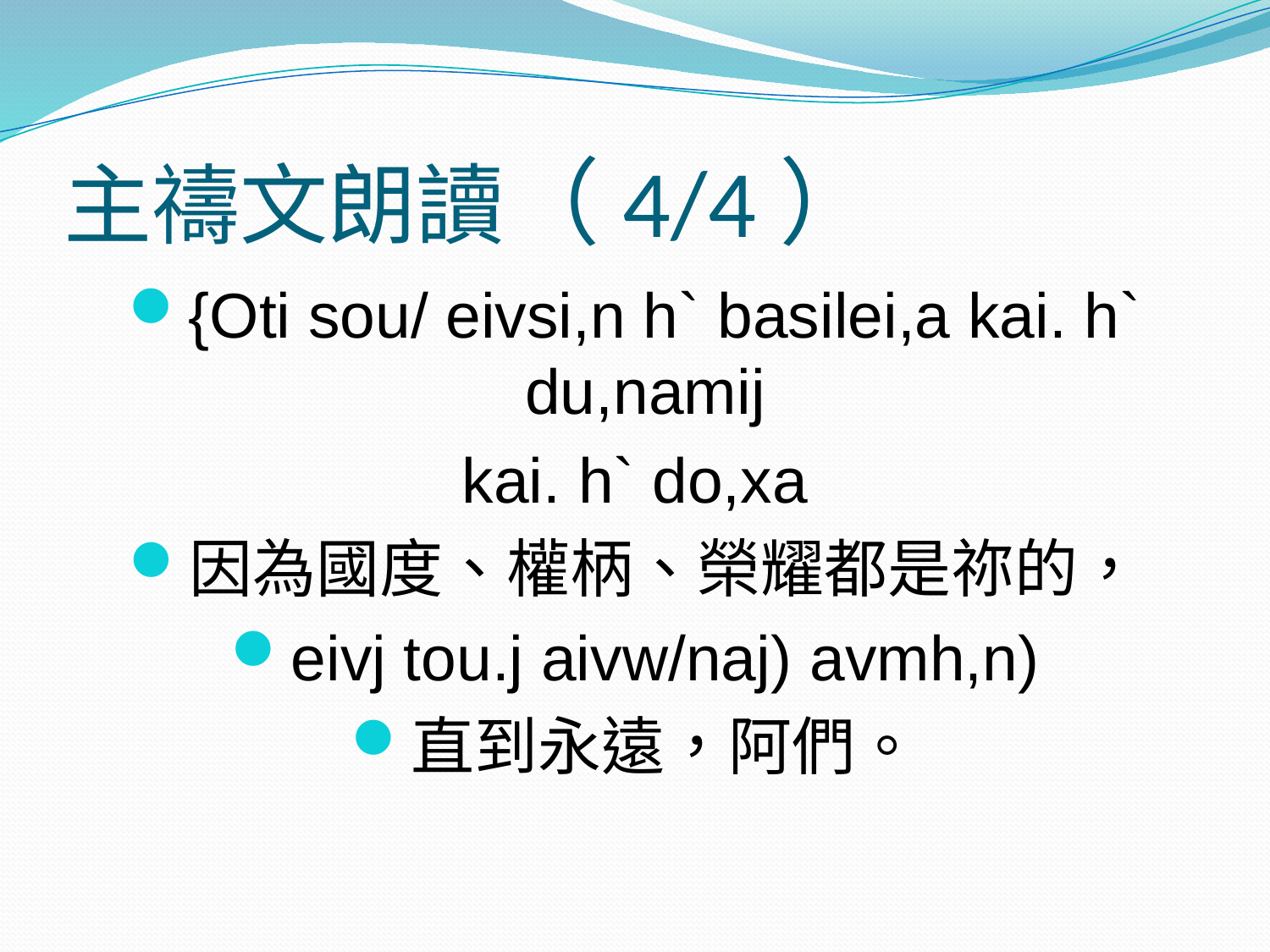

# 主禱文朗讀（4/4）
{Oti sou/ eivsi,n h` basilei,a kai. h` du,namij
kai. h` do,xa
因為國度、權柄、榮耀都是祢的，
eivj tou.j aivw/naj) avmh,n)
直到永遠，阿們。